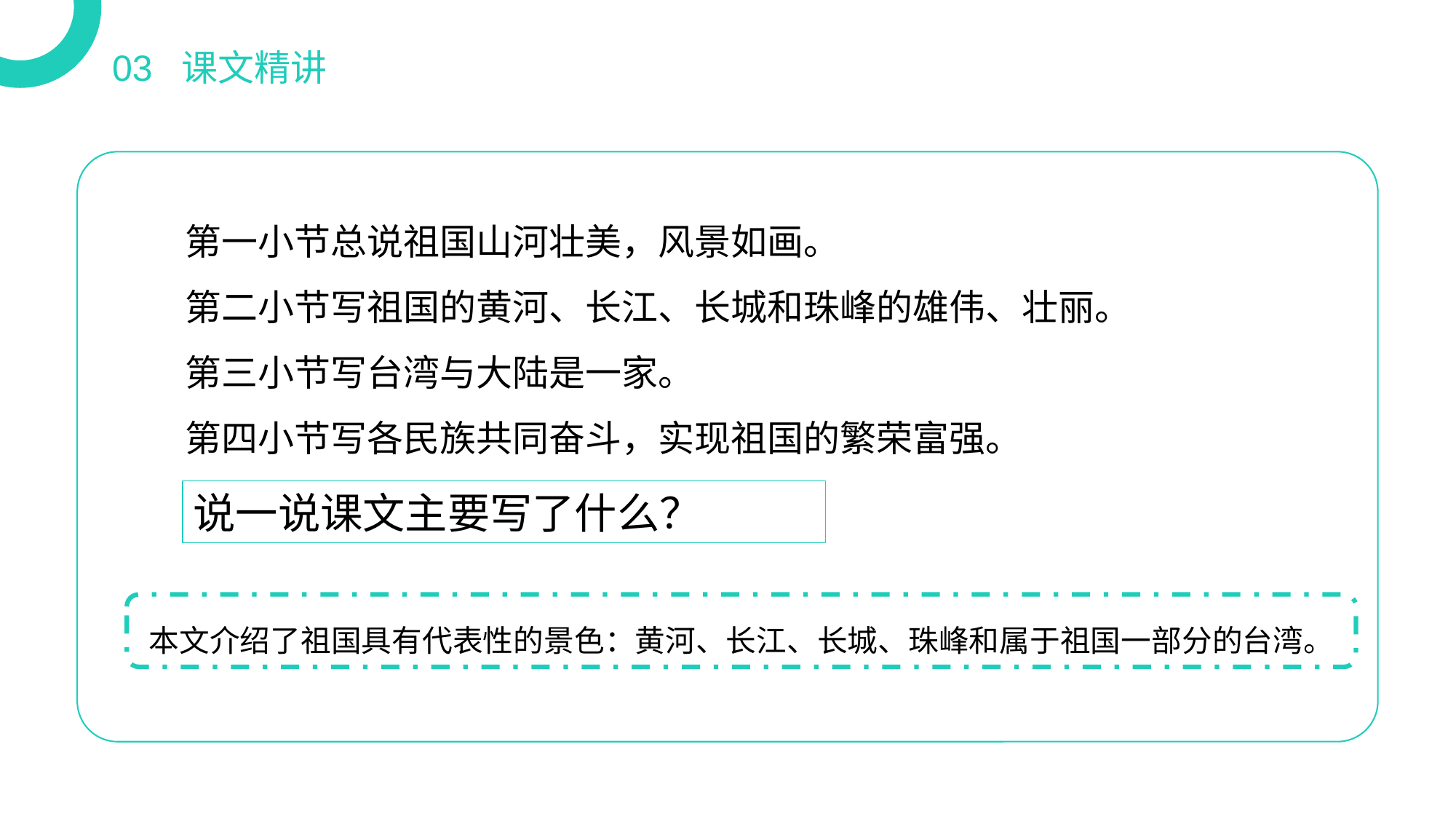

03  课文精讲
第一小节总说祖国山河壮美，风景如画。
第二小节写祖国的黄河、长江、长城和珠峰的雄伟、壮丽。
第三小节写台湾与大陆是一家。
第四小节写各民族共同奋斗，实现祖国的繁荣富强。
说一说课文主要写了什么？
本文介绍了祖国具有代表性的景色：黄河、长江、长城、珠峰和属于祖国一部分的台湾。